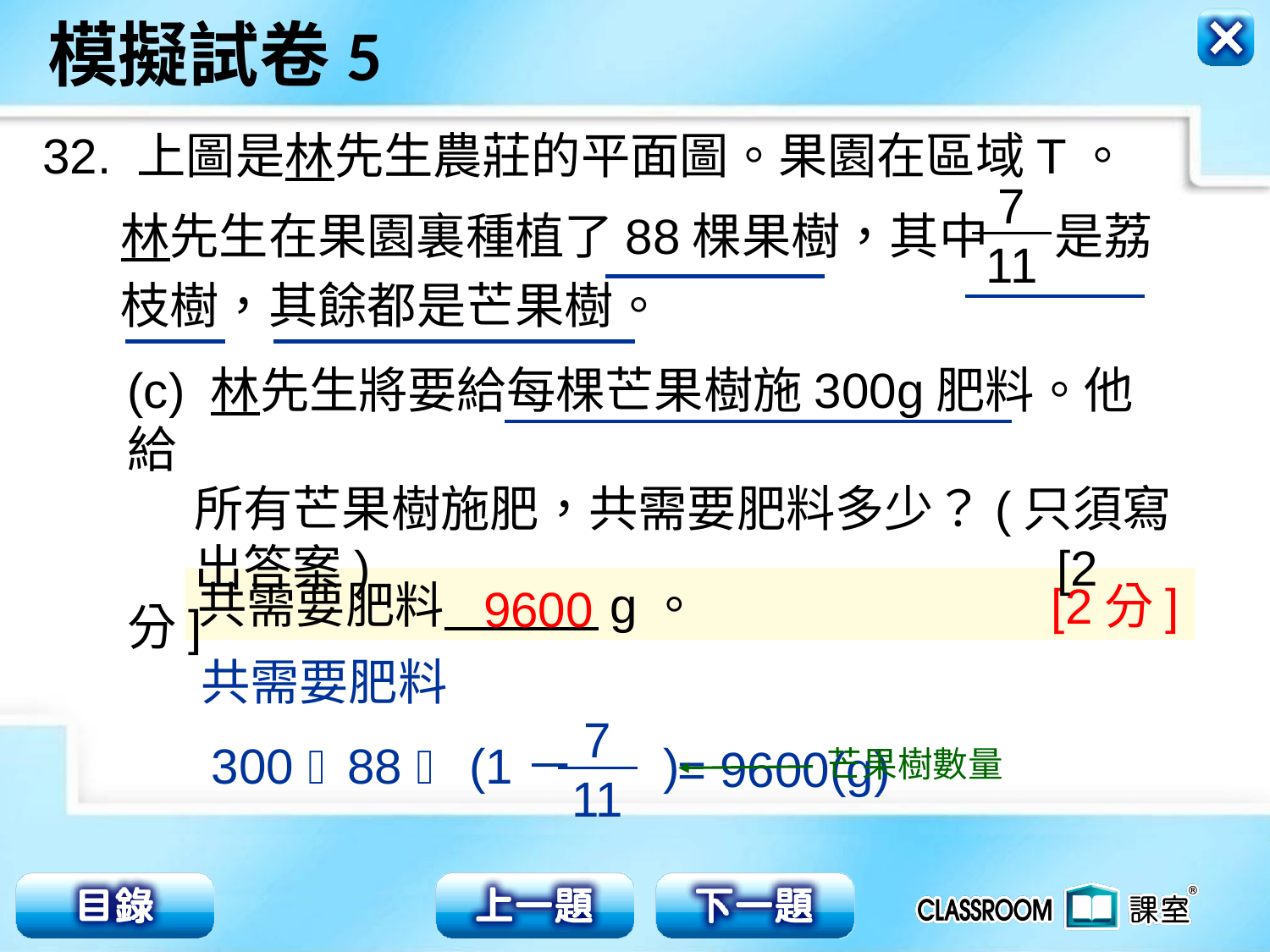

32. 上圖是林先生農莊的平面圖。果園在區域T。
      林先生在果園裏種植了88棵果樹，其中      是荔
      枝樹，其餘都是芒果樹。
7
11
(c) 林先生將要給每棵芒果樹施300g肥料。他給
     所有芒果樹施肥，共需要肥料多少？(只須寫
     出答案)                                                  [2分]
共需要肥料              g。
 [2分]
9600
共需要肥料
7
11
88 × (1－       )
300 ×
= 9600(g)
芒果樹數量